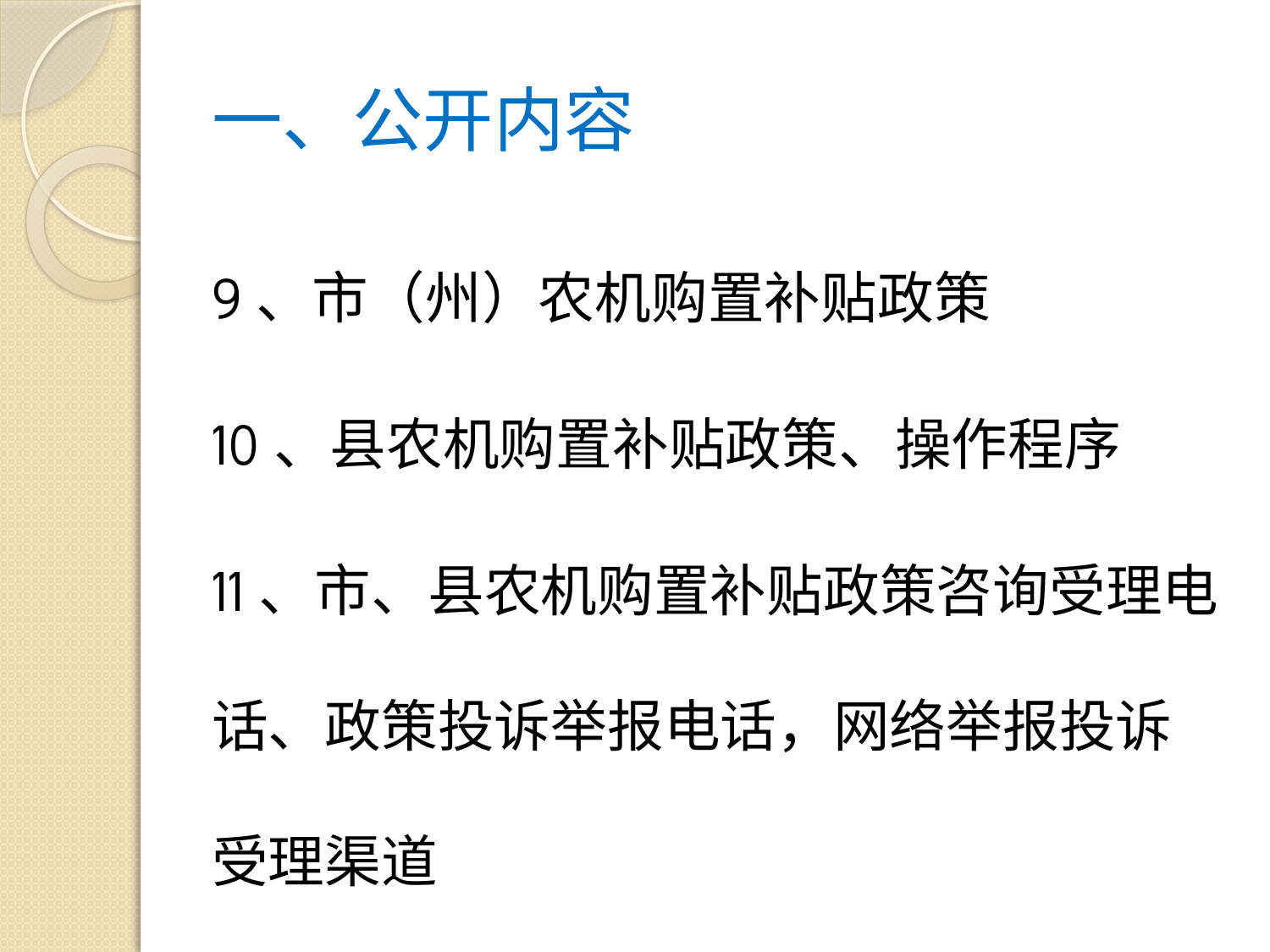

# 一、公开内容
9、市（州）农机购置补贴政策
10、县农机购置补贴政策、操作程序
11、市、县农机购置补贴政策咨询受理电话、政策投诉举报电话，网络举报投诉受理渠道